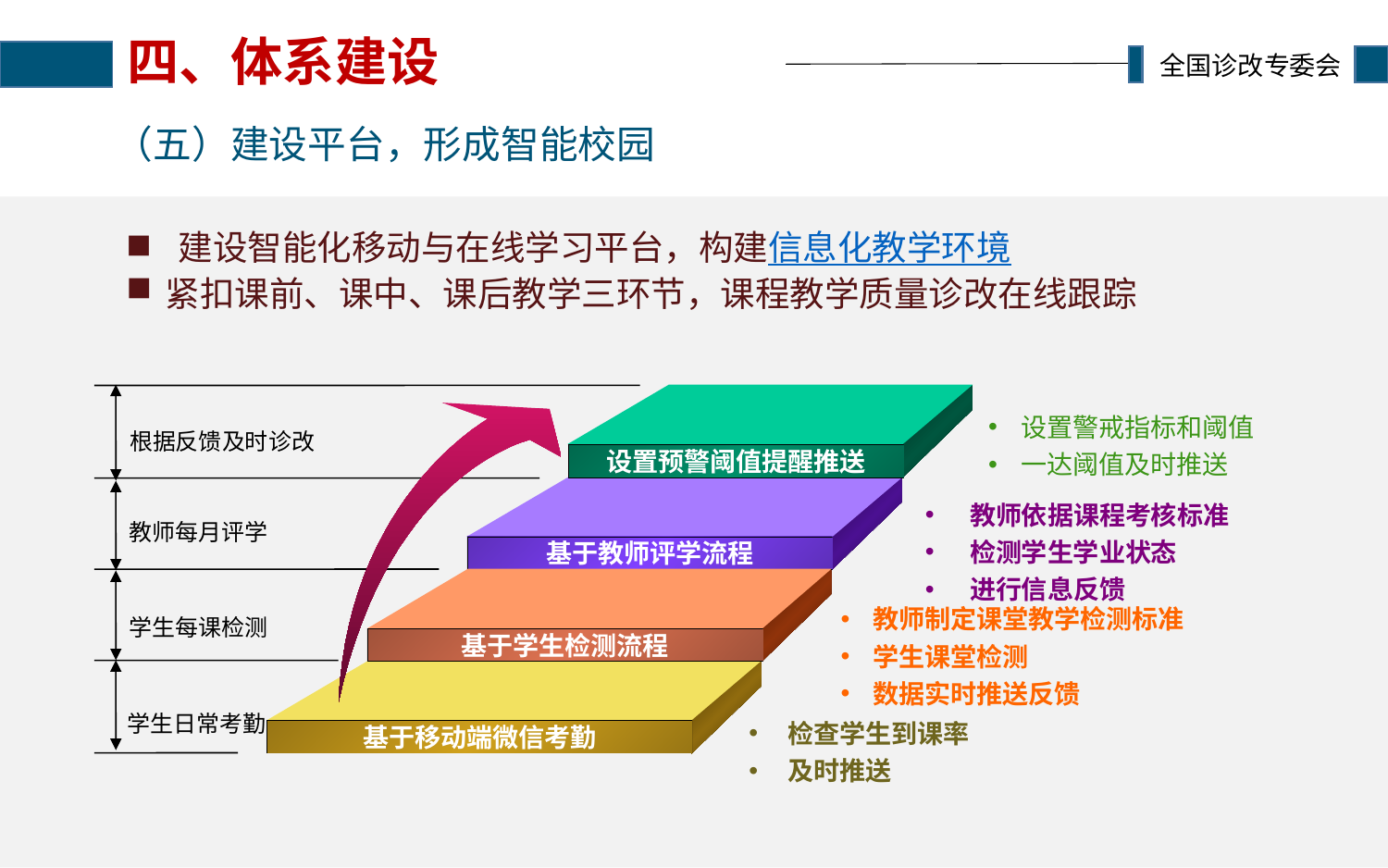

# 四、体系建设
（五）建设平台，形成智能校园
建设智能化移动与在线学习平台，构建信息化教学环境

紧扣课前、课中、课后教学三环节，课程教学质量诊改在线跟踪

设置警戒指标和阈值
一达阈值及时推送

根据反馈及时诊改
设置预警阈值提醒推送

 教师依据课程考核标准
 检测学生学业状态
 进行信息反馈

教师每月评学
基于教师评学流程

教师制定课堂教学检测标准
学生课堂检测
数据实时推送反馈
学生每课检测
基于学生检测流程

学生日常考勤
检查学生到课率
及时推送
基于移动端微信考勤